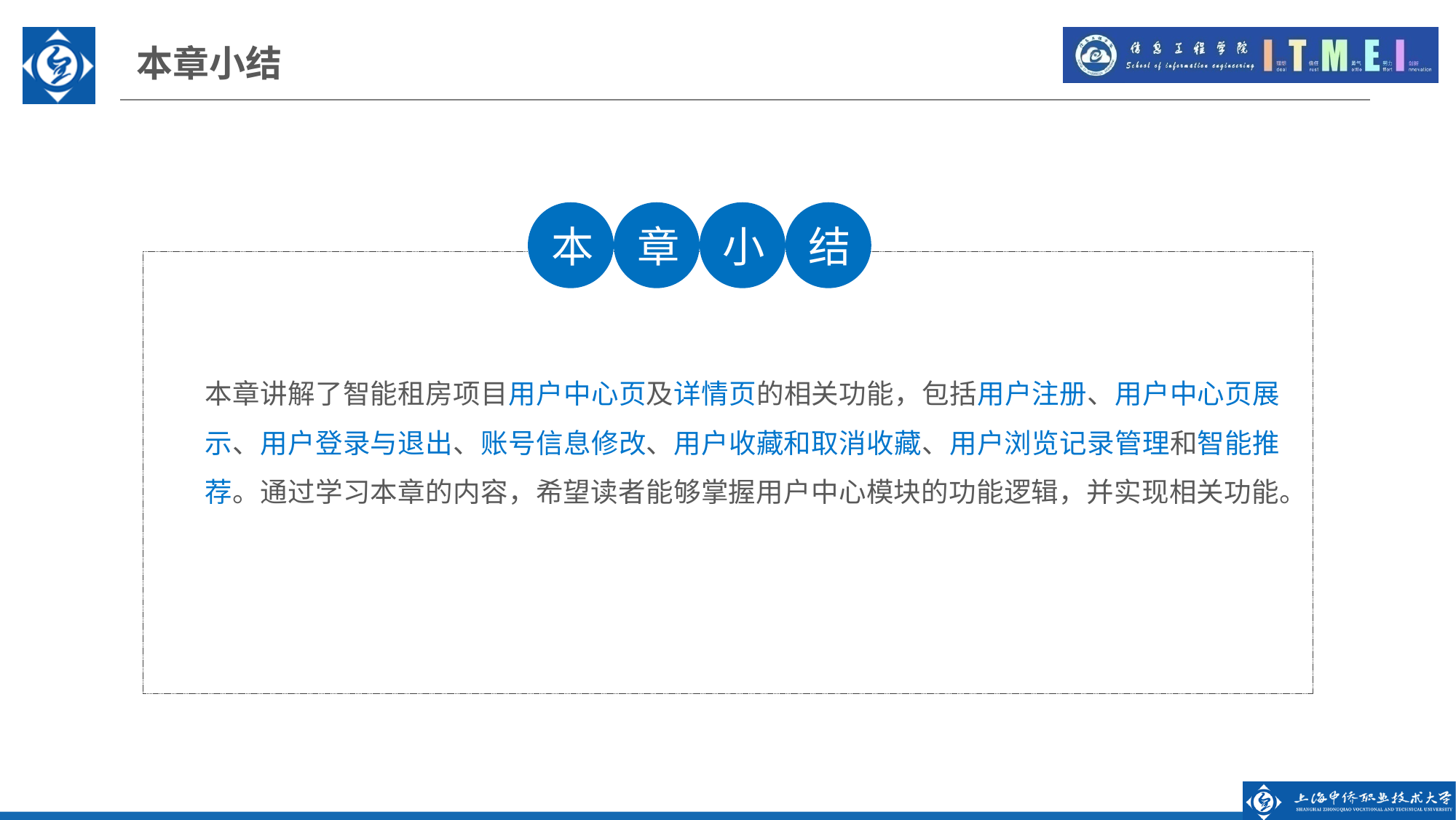

本章小结
本
章
小
结

本章讲解了智能租房项目用户中心页及详情页的相关功能，包括用户注册、用户中心页展示、用户登录与退出、账号信息修改、用户收藏和取消收藏、用户浏览记录管理和智能推荐。通过学习本章的内容，希望读者能够掌握用户中心模块的功能逻辑，并实现相关功能。